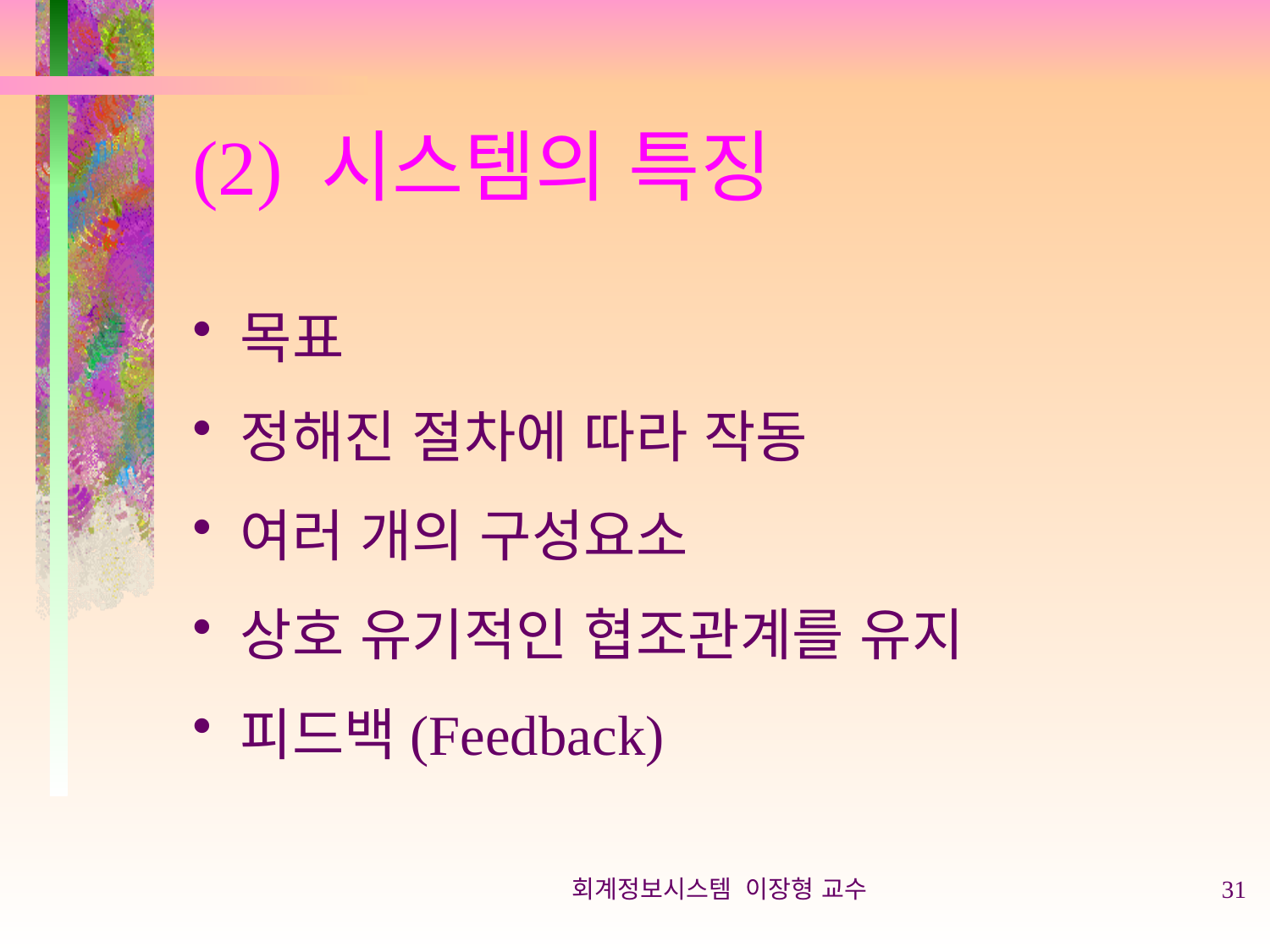

# (2) 시스템의 특징
목표
정해진 절차에 따라 작동
여러 개의 구성요소
상호 유기적인 협조관계를 유지
피드백(Feedback)
회계정보시스템  이장형 교수
31